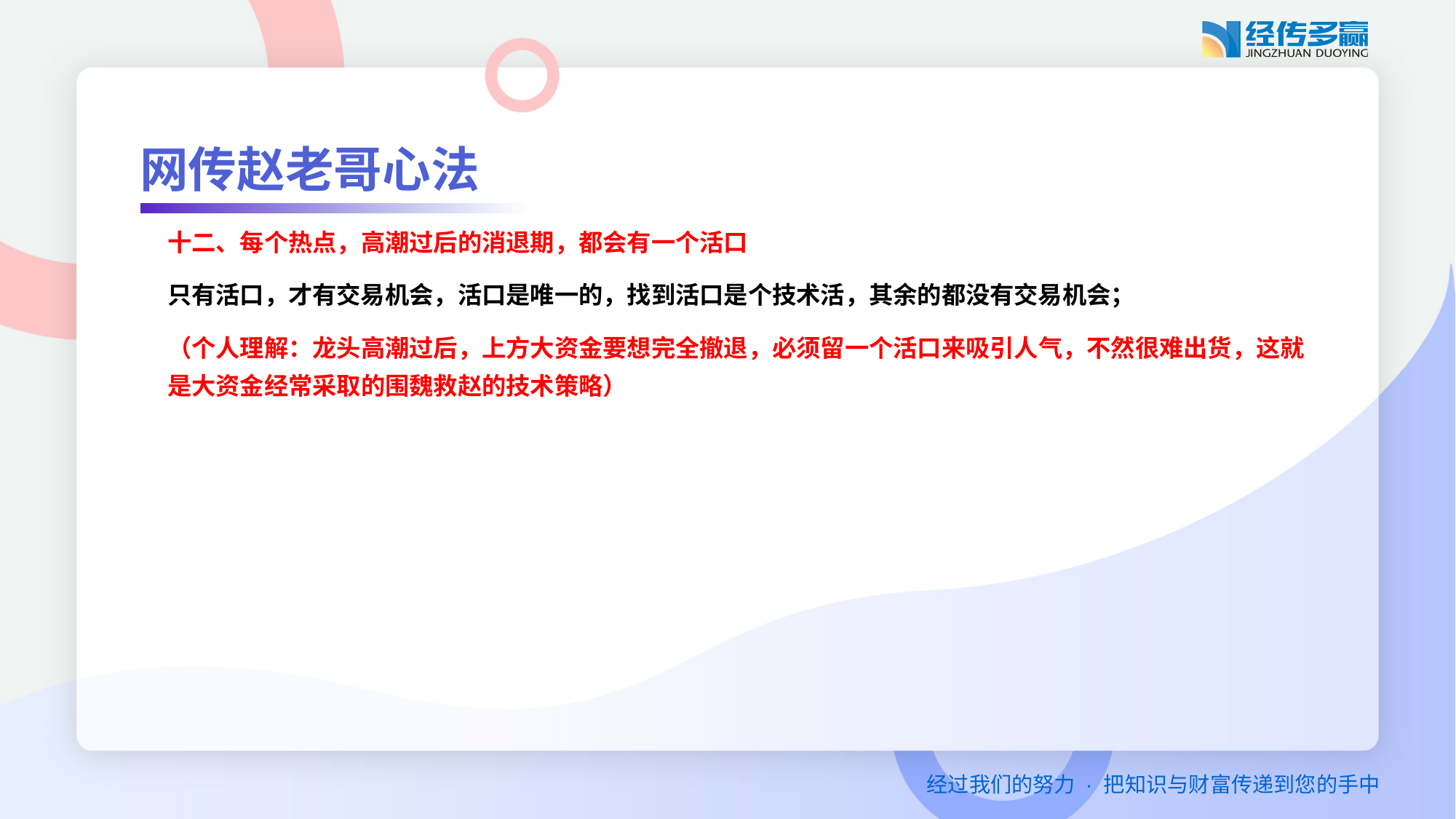

网传赵老哥心法

十二、每个热点，高潮过后的消退期，都会有一个活口
只有活口，才有交易机会，活口是唯一的，找到活口是个技术活，其余的都没有交易机会；
（个人理解：龙头高潮过后，上方大资金要想完全撤退，必须留一个活口来吸引人气，不然很难出货，这就是大资金经常采取的围魏救赵的技术策略）